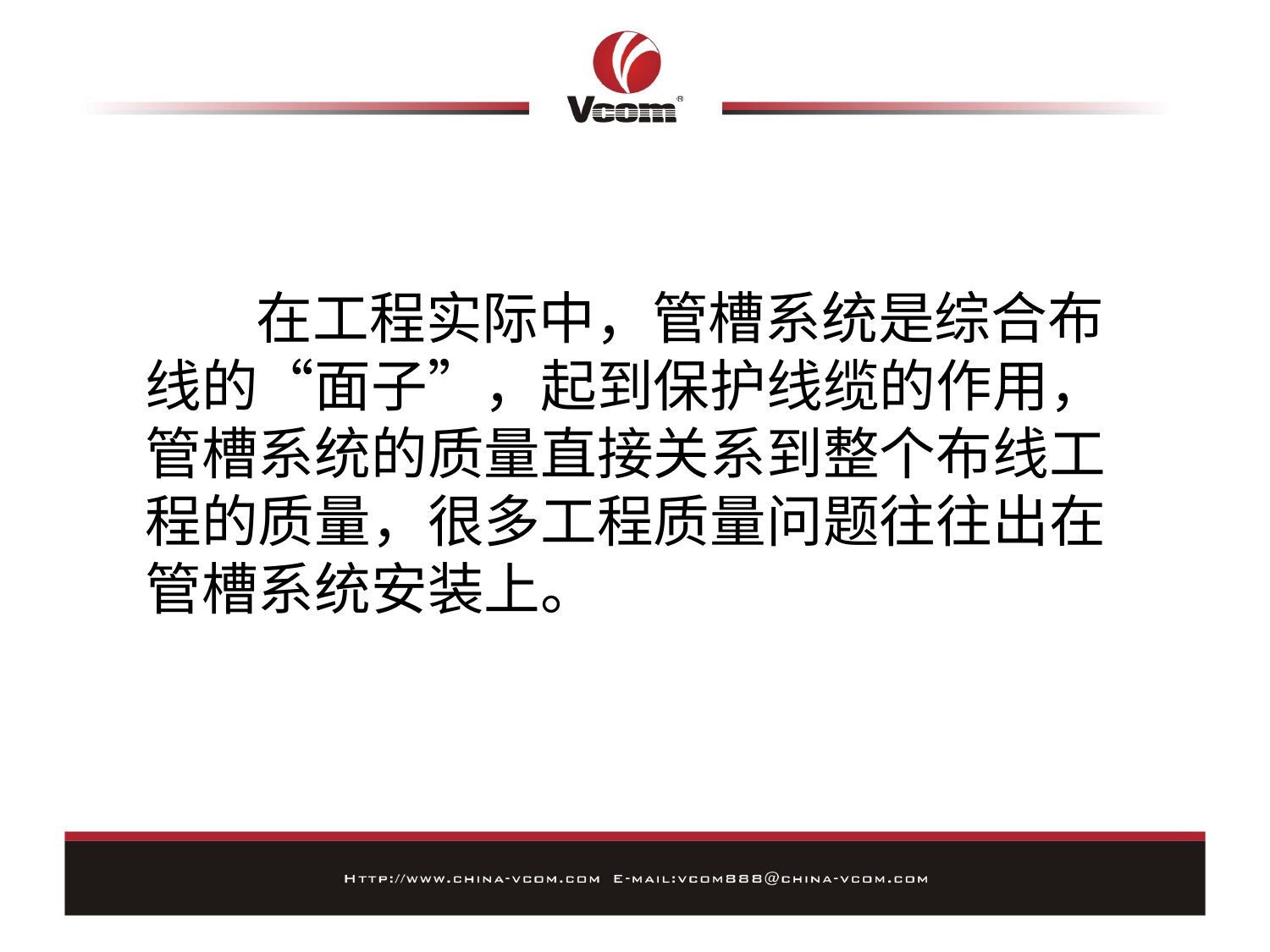

#
       　在工程实际中，管槽系统是综合布线的“面子”，起到保护线缆的作用，管槽系统的质量直接关系到整个布线工程的质量，很多工程质量问题往往出在管槽系统安装上。